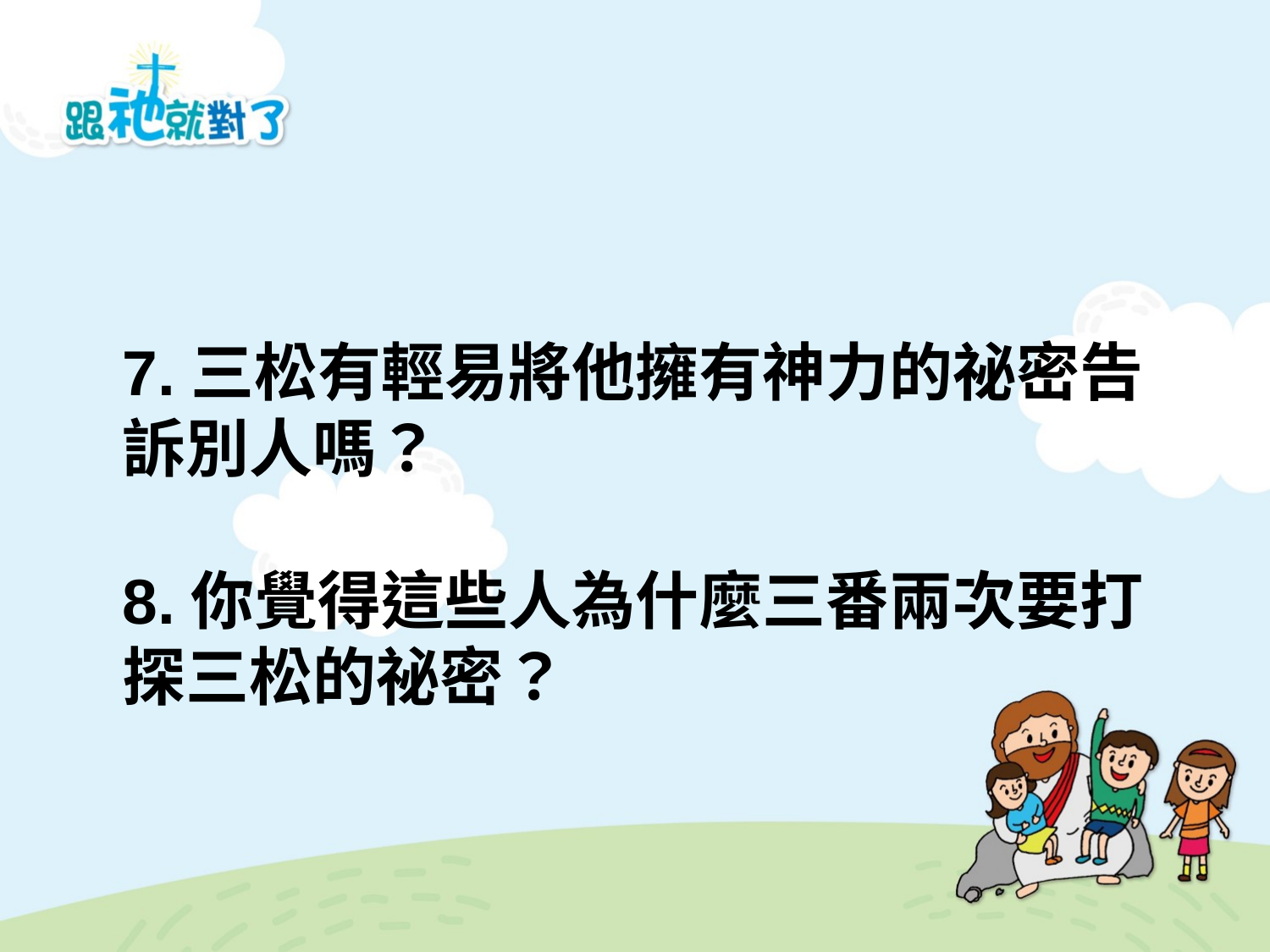

7.三松有輕易將他擁有神力的祕密告訴別人嗎？

8.你覺得這些人為什麼三番兩次要打探三松的祕密？